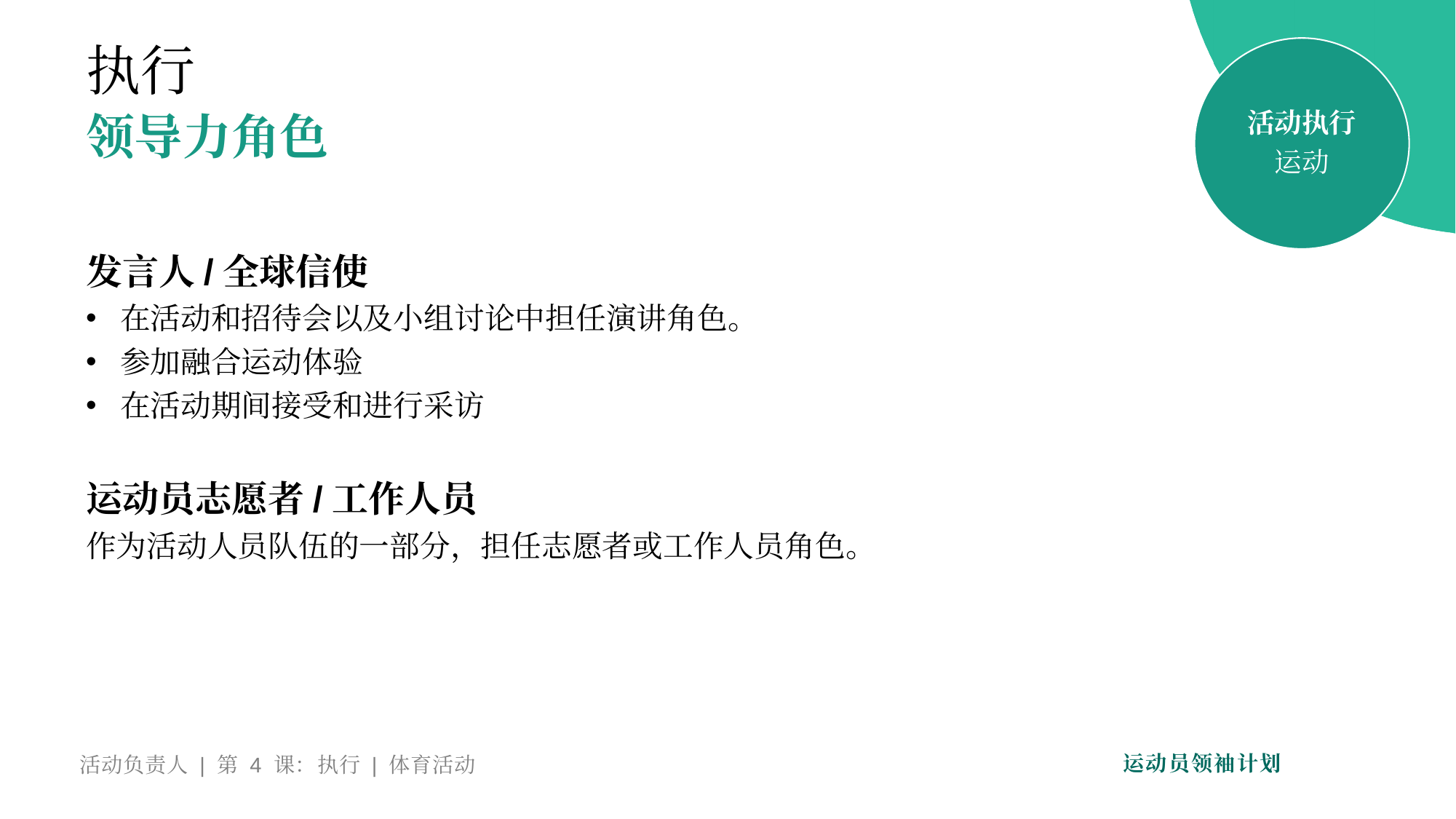

执行

活动执行
运动
领导力角色
发言人/全球信使
在活动和招待会以及小组讨论中担任演讲角色。
参加融合运动体验
在活动期间接受和进行采访

运动员志愿者/工作人员
作为活动人员队伍的一部分，担任志愿者或工作人员角色。

活动负责人 | 第 4 课：执行 | 体育活动